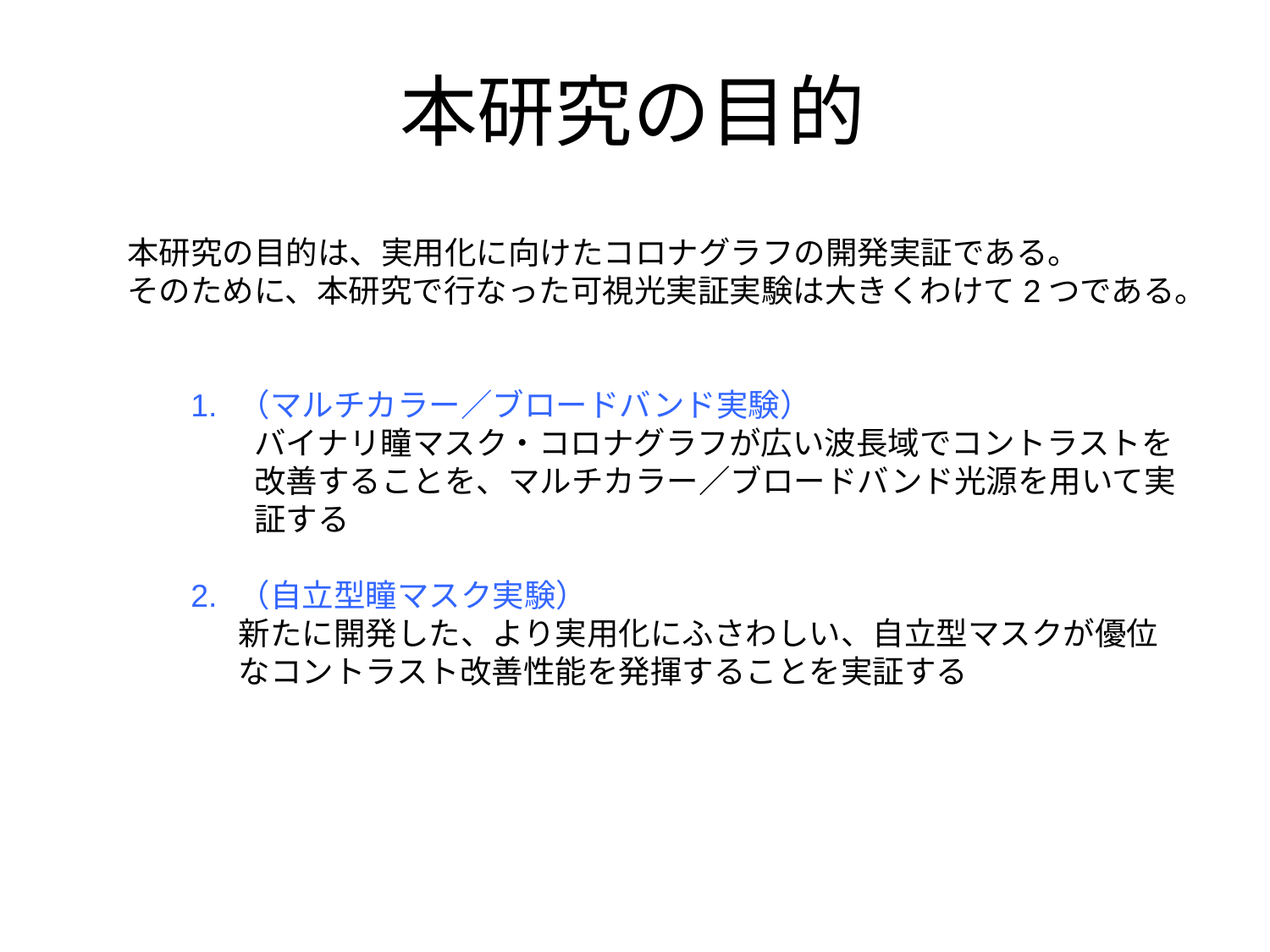

本研究の目的
本研究の目的は、実用化に向けたコロナグラフの開発実証である。
そのために、本研究で行なった可視光実証実験は大きくわけて2つである。

（マルチカラー／ブロードバンド実験）
バイナリ瞳マスク・コロナグラフが広い波長域でコントラストを改善することを、マルチカラー／ブロードバンド光源を用いて実証する

（自立型瞳マスク実験）　　　　　　　　　　　　　　　　　　新たに開発した、より実用化にふさわしい、自立型マスクが優位なコントラスト改善性能を発揮することを実証する